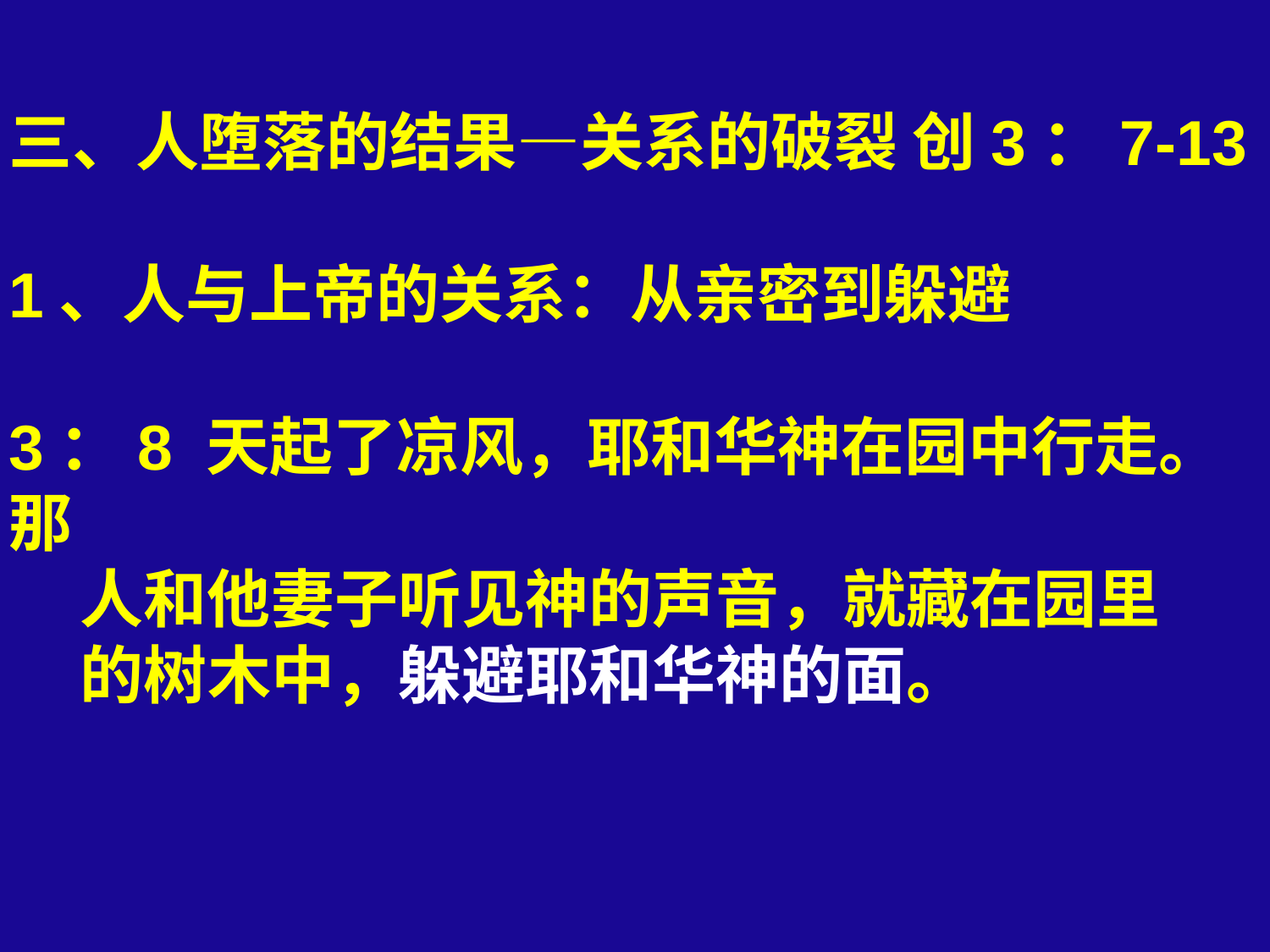

# 三、人堕落的结果—关系的破裂 创3：7-13 1、人与上帝的关系：从亲密到躲避 3：8 天起了凉风，耶和华神在园中行走。那 人和他妻子听见神的声音，就藏在园里 的树木中，躲避耶和华神的面。